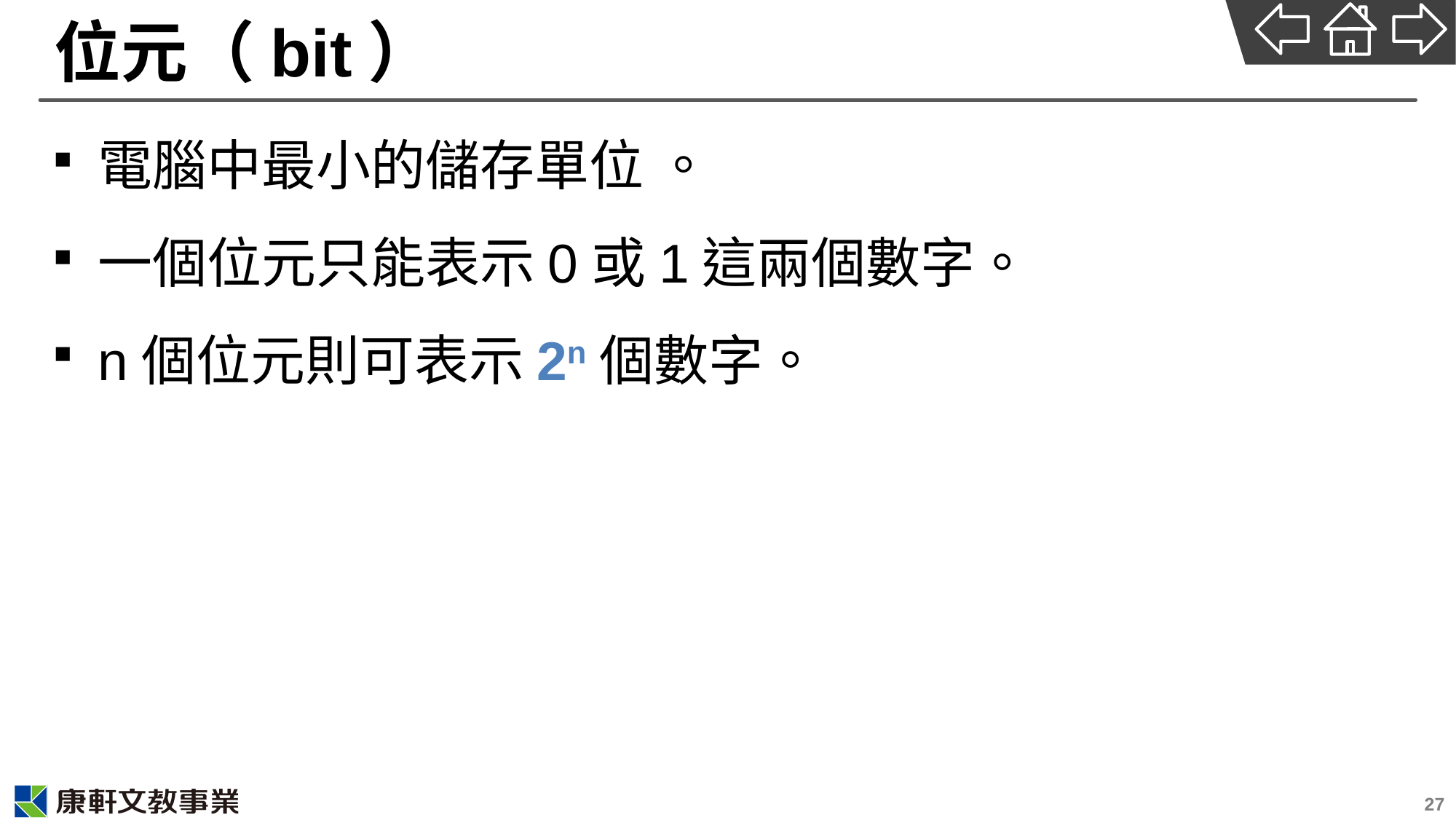

# 位元（bit）
電腦中最小的儲存單位 。
一個位元只能表示0或1這兩個數字。
n個位元則可表示2n個數字。
27